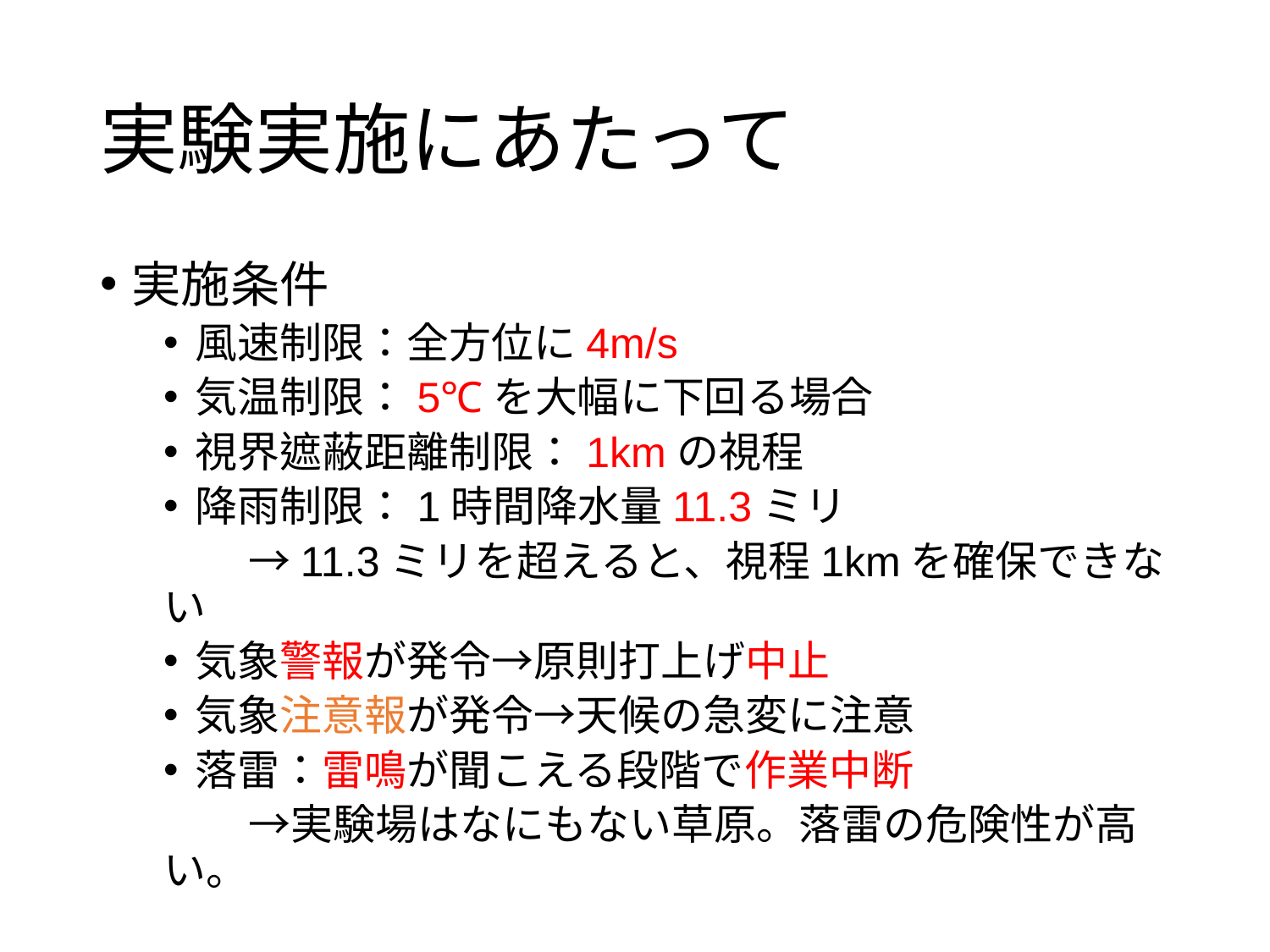

# 実験実施にあたって
実施条件
風速制限：全方位に4m/s
気温制限：5℃を大幅に下回る場合
視界遮蔽距離制限：1kmの視程
降雨制限：1時間降水量11.3ミリ
　　→11.3ミリを超えると、視程1kmを確保できない
気象警報が発令→原則打上げ中止
気象注意報が発令→天候の急変に注意
落雷：雷鳴が聞こえる段階で作業中断
　　→実験場はなにもない草原。落雷の危険性が高い。